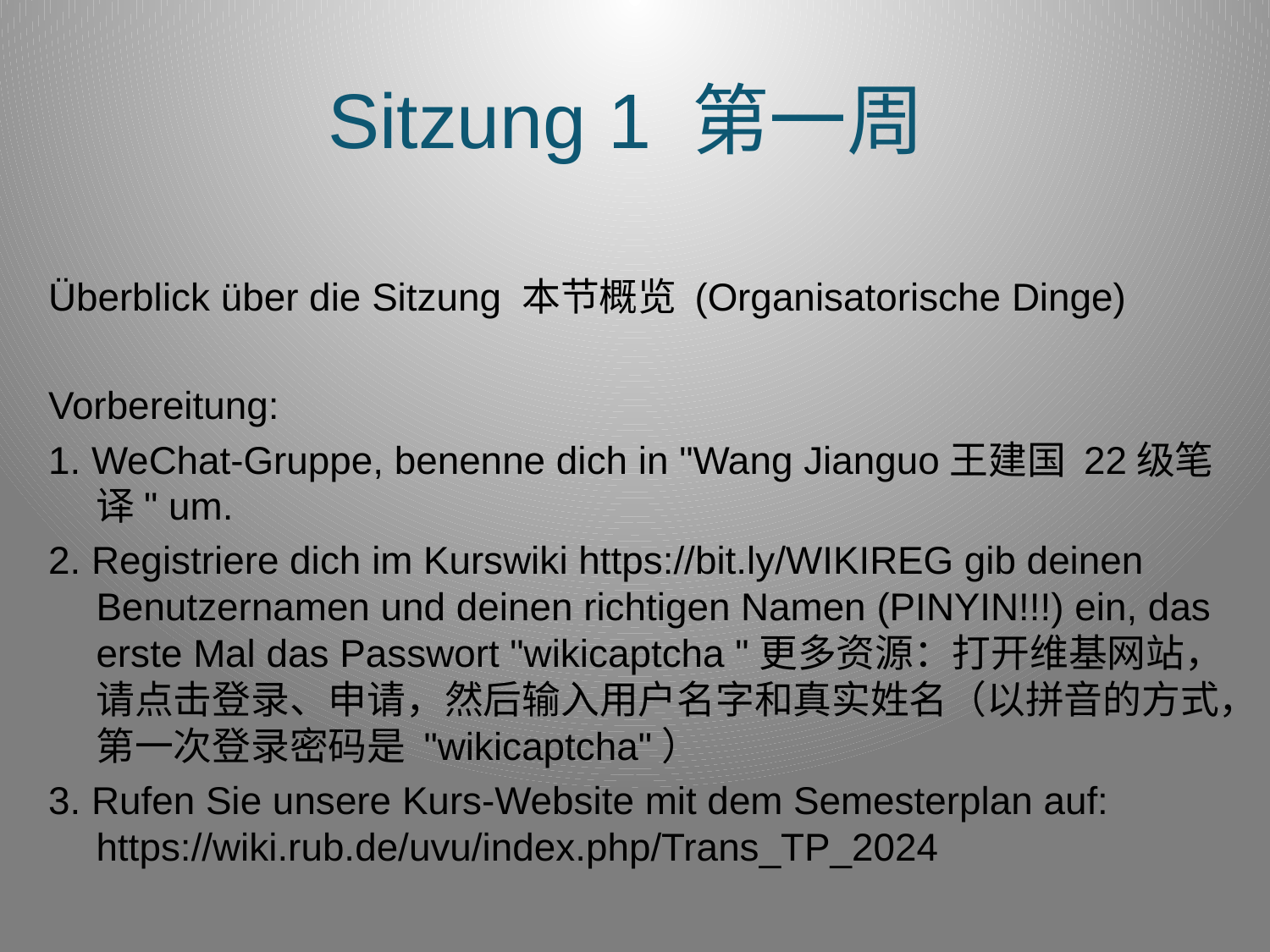

# Sitzung 1 第一周
Überblick über die Sitzung 本节概览 (Organisatorische Dinge)

Vorbereitung:
1. WeChat-Gruppe, benenne dich in "Wang Jianguo王建国 22级笔译" um.
2. Registriere dich im Kurswiki https://bit.ly/WIKIREG gib deinen Benutzernamen und deinen richtigen Namen (PINYIN!!!) ein, das erste Mal das Passwort "wikicaptcha "更多资源：打开维基网站，请点击登录、申请，然后输入用户名字和真实姓名（以拼音的方式，第一次登录密码是 "wikicaptcha"）
3. Rufen Sie unsere Kurs-Website mit dem Semesterplan auf: https://wiki.rub.de/uvu/index.php/Trans_TP_2024